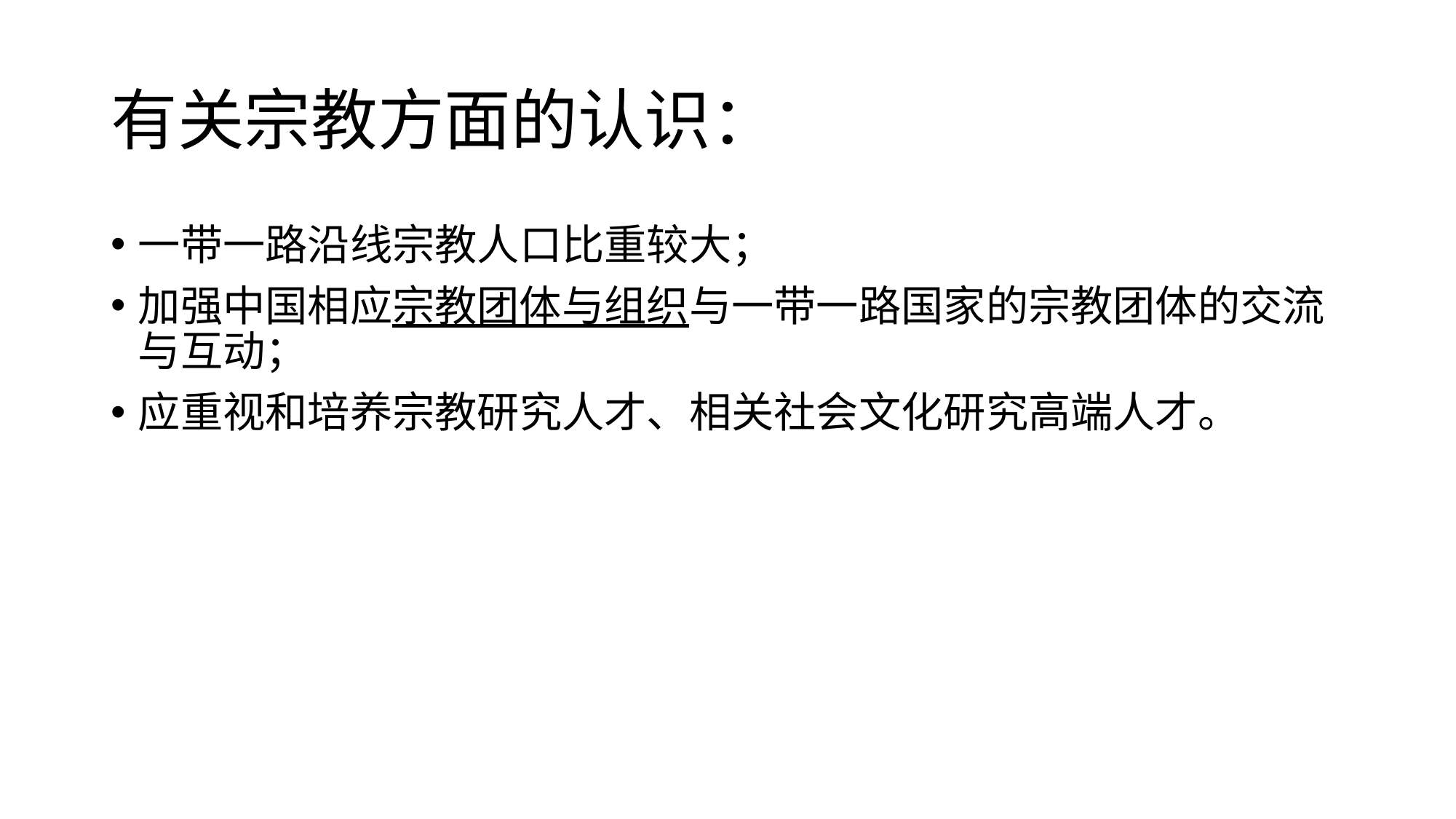

# 有关宗教方面的认识：
一带一路沿线宗教人口比重较大；
加强中国相应宗教团体与组织与一带一路国家的宗教团体的交流与互动；
应重视和培养宗教研究人才、相关社会文化研究高端人才。